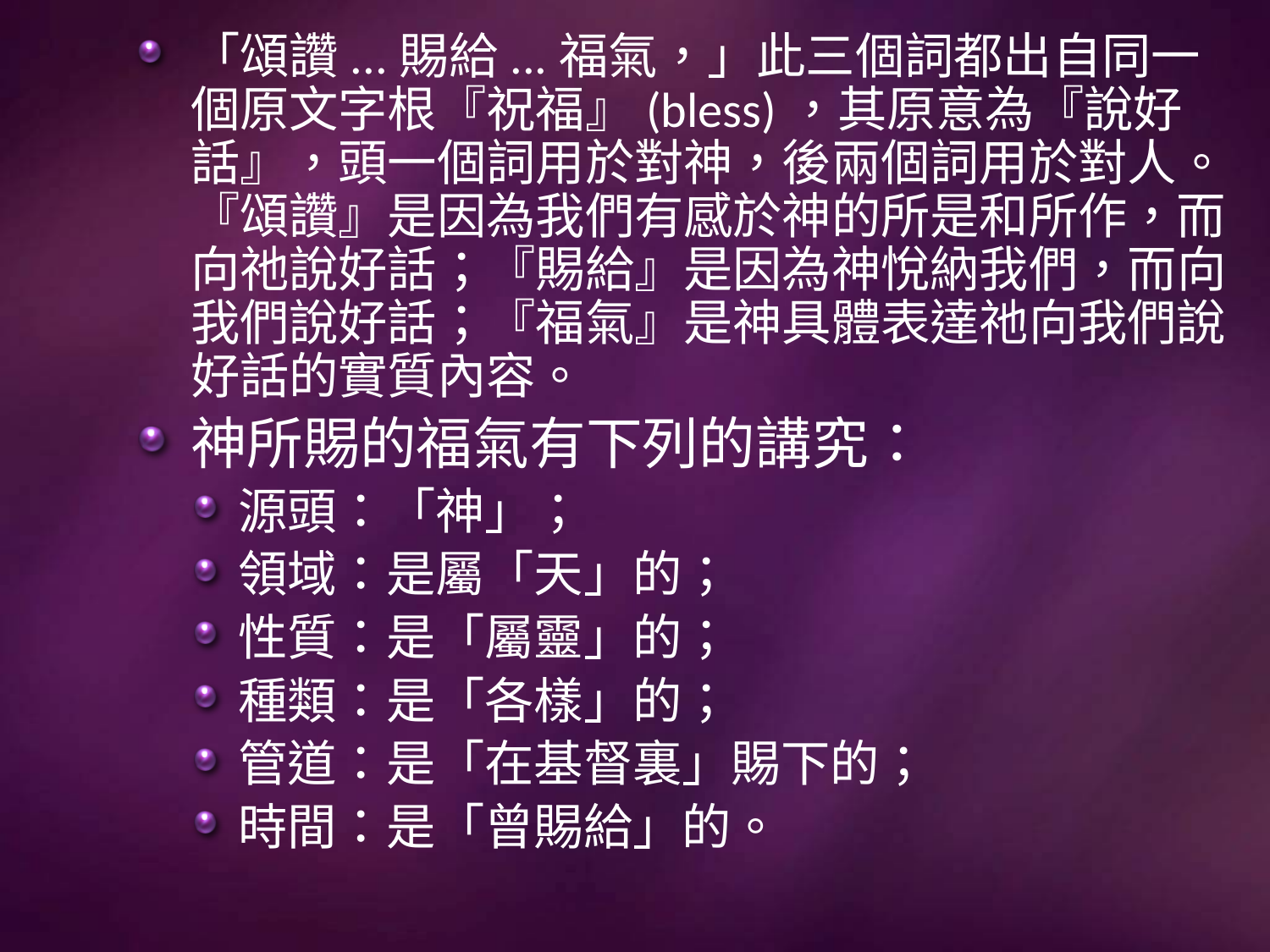

「頌讚...賜給...福氣，」此三個詞都出自同一個原文字根『祝福』(bless)，其原意為『說好話』，頭一個詞用於對神，後兩個詞用於對人。『頌讚』是因為我們有感於神的所是和所作，而向祂說好話；『賜給』是因為神悅納我們，而向我們說好話；『福氣』是神具體表達祂向我們說好話的實質內容。
神所賜的福氣有下列的講究：
源頭：「神」；
領域：是屬「天」的；
性質：是「屬靈」的；
種類：是「各樣」的；
管道：是「在基督裏」賜下的；
時間：是「曾賜給」的。